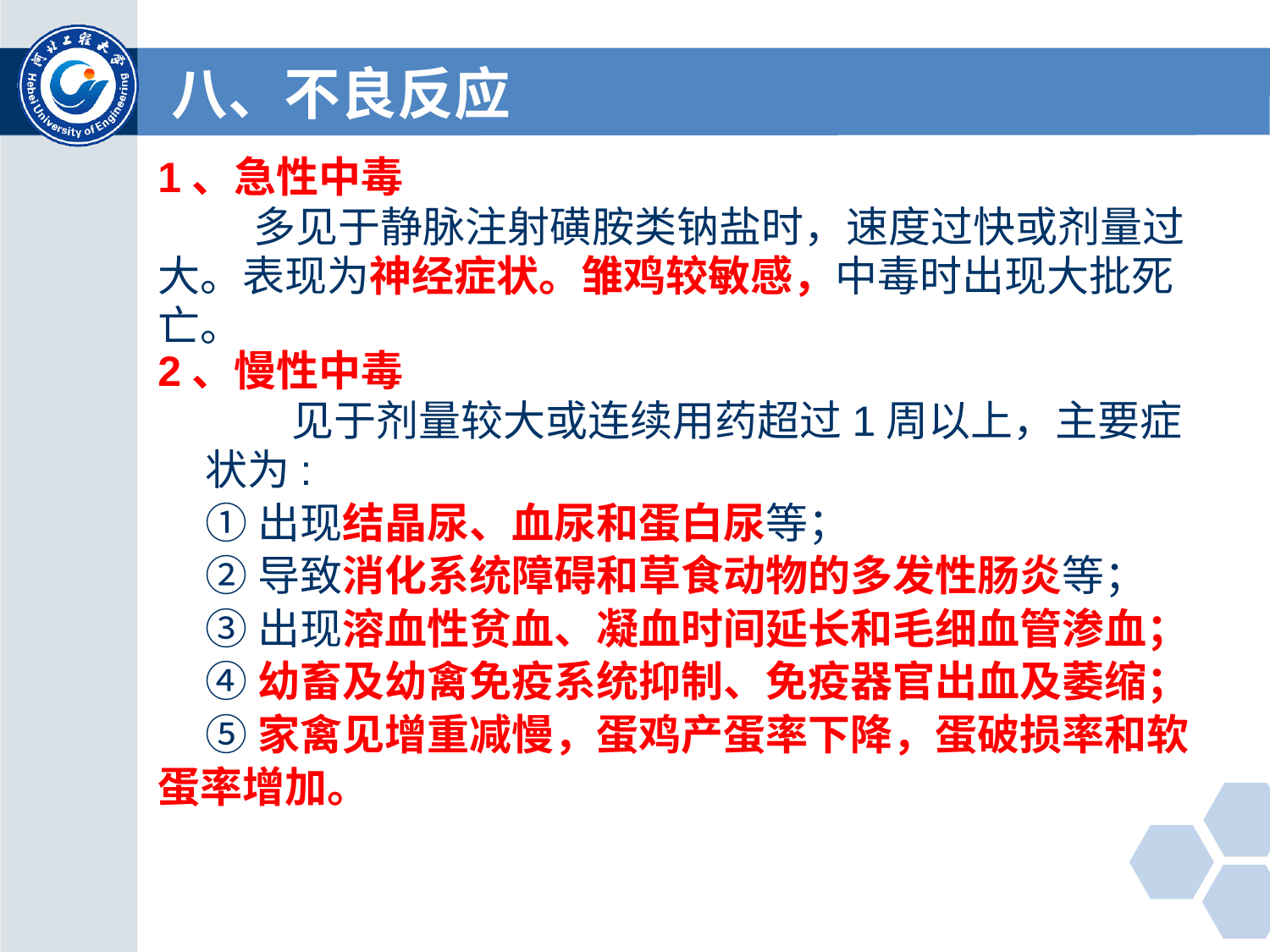

# 八、不良反应
1、急性中毒
    多见于静脉注射磺胺类钠盐时，速度过快或剂量过大。表现为神经症状。雏鸡较敏感，中毒时出现大批死亡。
2、慢性中毒
   见于剂量较大或连续用药超过1周以上，主要症状为:
①出现结晶尿、血尿和蛋白尿等；
②导致消化系统障碍和草食动物的多发性肠炎等；
③出现溶血性贫血、凝血时间延长和毛细血管渗血；
④幼畜及幼禽免疫系统抑制、免疫器官出血及萎缩；
⑤家禽见增重减慢，蛋鸡产蛋率下降，蛋破损率和软蛋率增加。